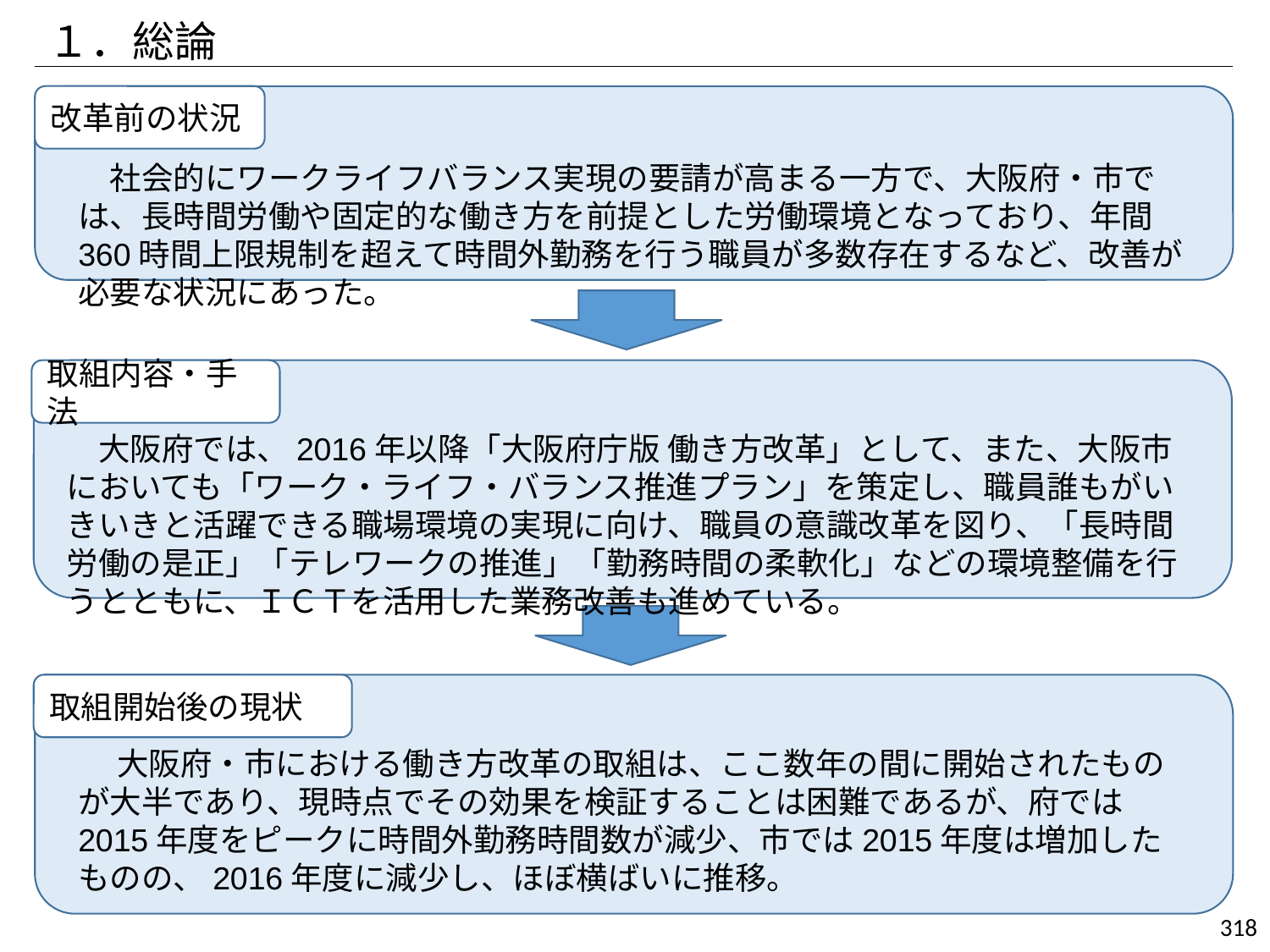

１．総論
改革前の状況

　社会的にワークライフバランス実現の要請が高まる一方で、大阪府・市では、長時間労働や固定的な働き方を前提とした労働環境となっており、年間360時間上限規制を超えて時間外勤務を行う職員が多数存在するなど、改善が必要な状況にあった。

取組内容・手法

　大阪府では、2016年以降「大阪府庁版 働き方改革」として、また、大阪市においても「ワーク・ライフ・バランス推進プラン」を策定し、職員誰もがいきいきと活躍できる職場環境の実現に向け、職員の意識改革を図り、「長時間労働の是正」「テレワークの推進」「勤務時間の柔軟化」などの環境整備を行うとともに、ＩＣＴを活用した業務改善も進めている。

取組開始後の現状

　 大阪府・市における働き方改革の取組は、ここ数年の間に開始されたものが大半であり、現時点でその効果を検証することは困難であるが、府では2015年度をピークに時間外勤務時間数が減少、市では2015年度は増加したものの、2016年度に減少し、ほぼ横ばいに推移。
318